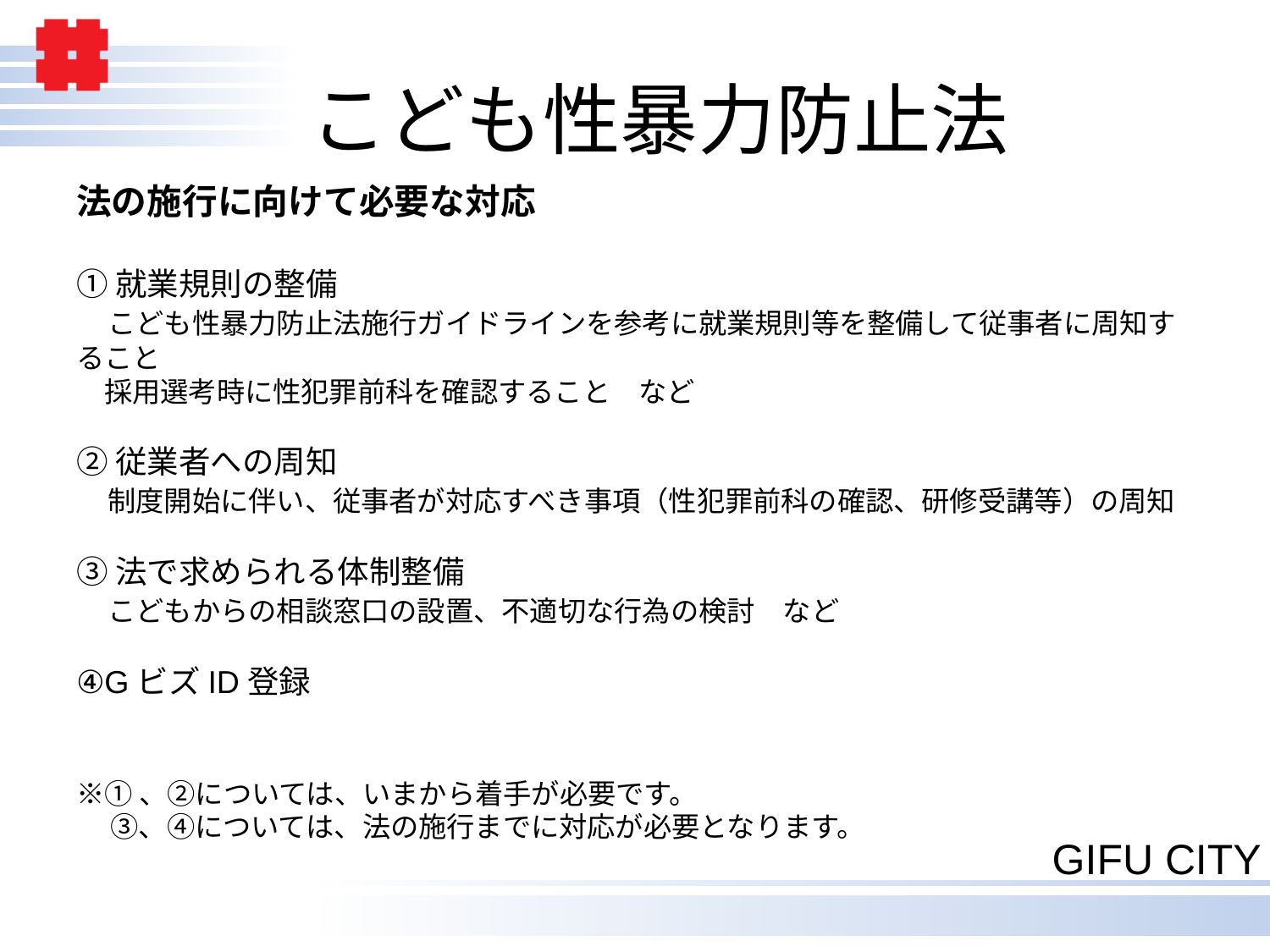

# こども性暴力防止法
法の施行に向けて必要な対応

①就業規則の整備
　こども性暴力防止法施行ガイドラインを参考に就業規則等を整備して従事者に周知すること
　採用選考時に性犯罪前科を確認すること　など

②従業者への周知
　制度開始に伴い、従事者が対応すべき事項（性犯罪前科の確認、研修受講等）の周知

③法で求められる体制整備
　こどもからの相談窓口の設置、不適切な行為の検討　など

④GビズID登録

※①、②については、いまから着手が必要です。
　 ③、④については、法の施行までに対応が必要となります。